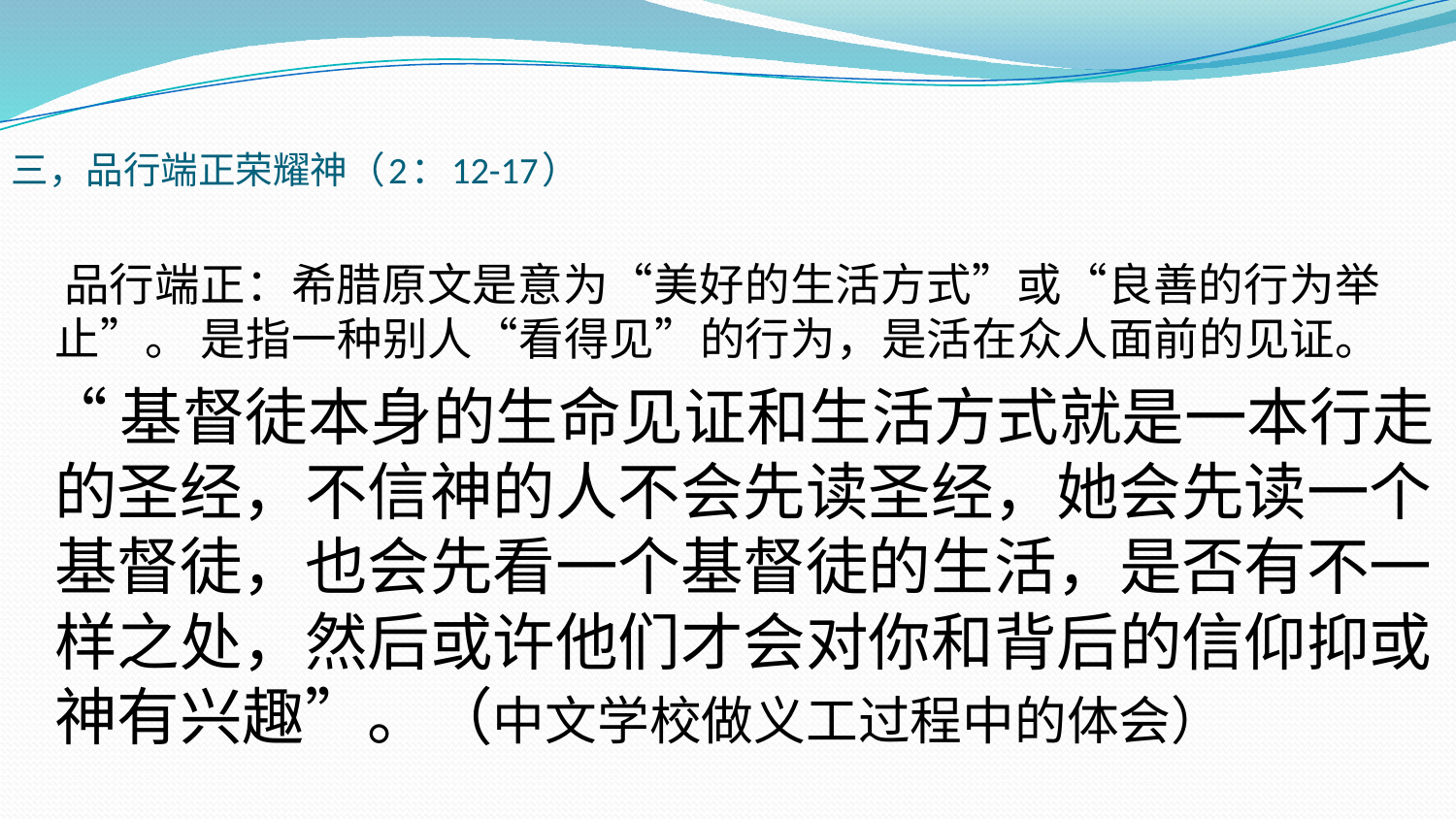

# 三，品行端正荣耀神（2：12-17）

    品行端正：希腊原文是意为“美好的生活方式”或“良善的行为举止”。 是指一种别人“看得见”的行为，是活在众人面前的见证。
   “基督徒本身的生命见证和生活方式就是一本行走的圣经，不信神的人不会先读圣经，她会先读一个基督徒，也会先看一个基督徒的生活，是否有不一样之处，然后或许他们才会对你和背后的信仰抑或神有兴趣”。（中文学校做义工过程中的体会）